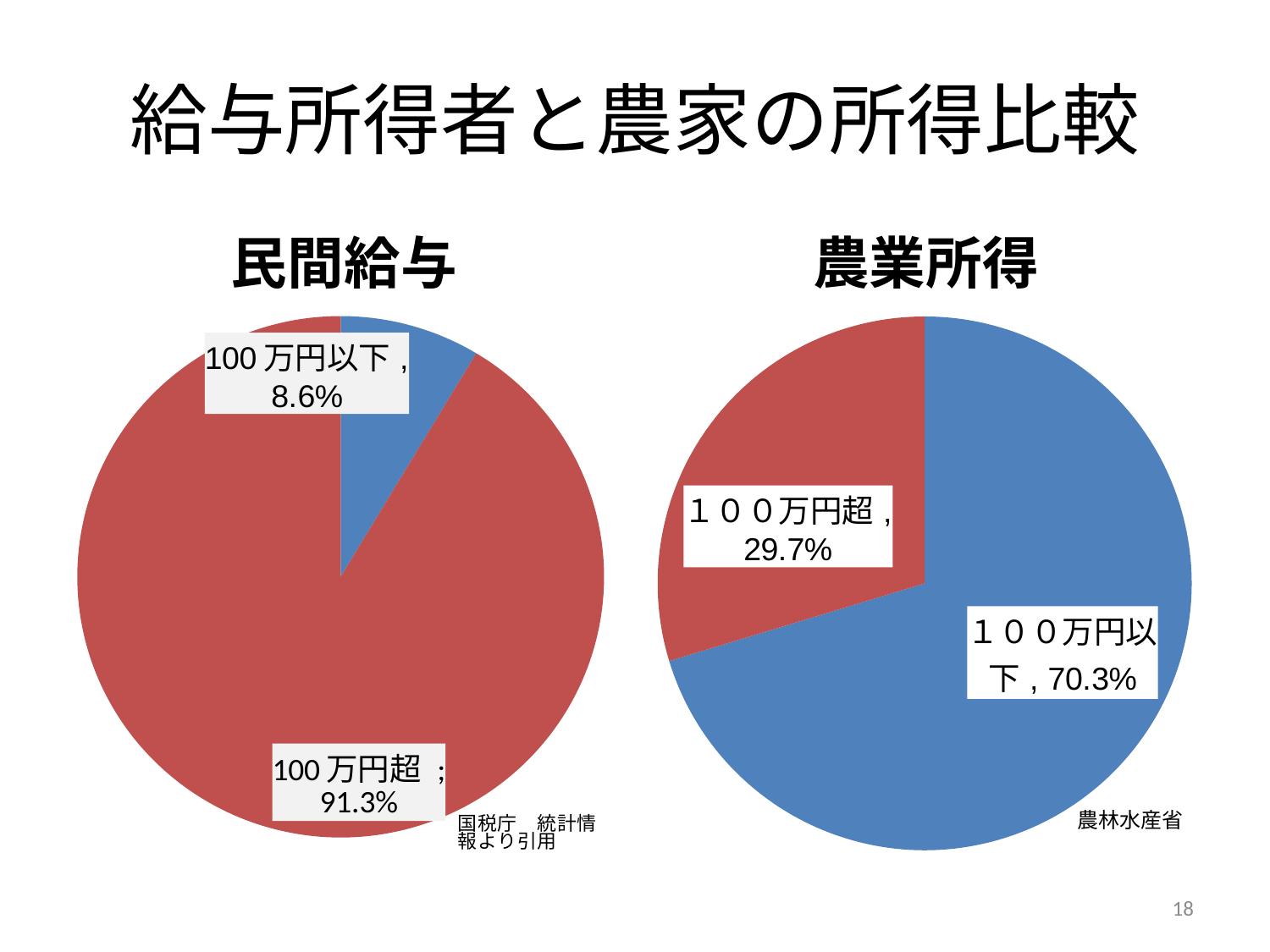

# 給与所得者と農家の所得比較
民間給与
農業所得

### Chart

| Category |  |
|---|---|
| 農業所得１００万円未満 | 0.7030000000000006 |
| 農業所得１００万円以上 | 0.2970000000000003 |

### Chart

| Category |  |
|---|---|
| 100万円以下 | 0.08600000000000002 |
| 100万円超  | 0.913 |
18